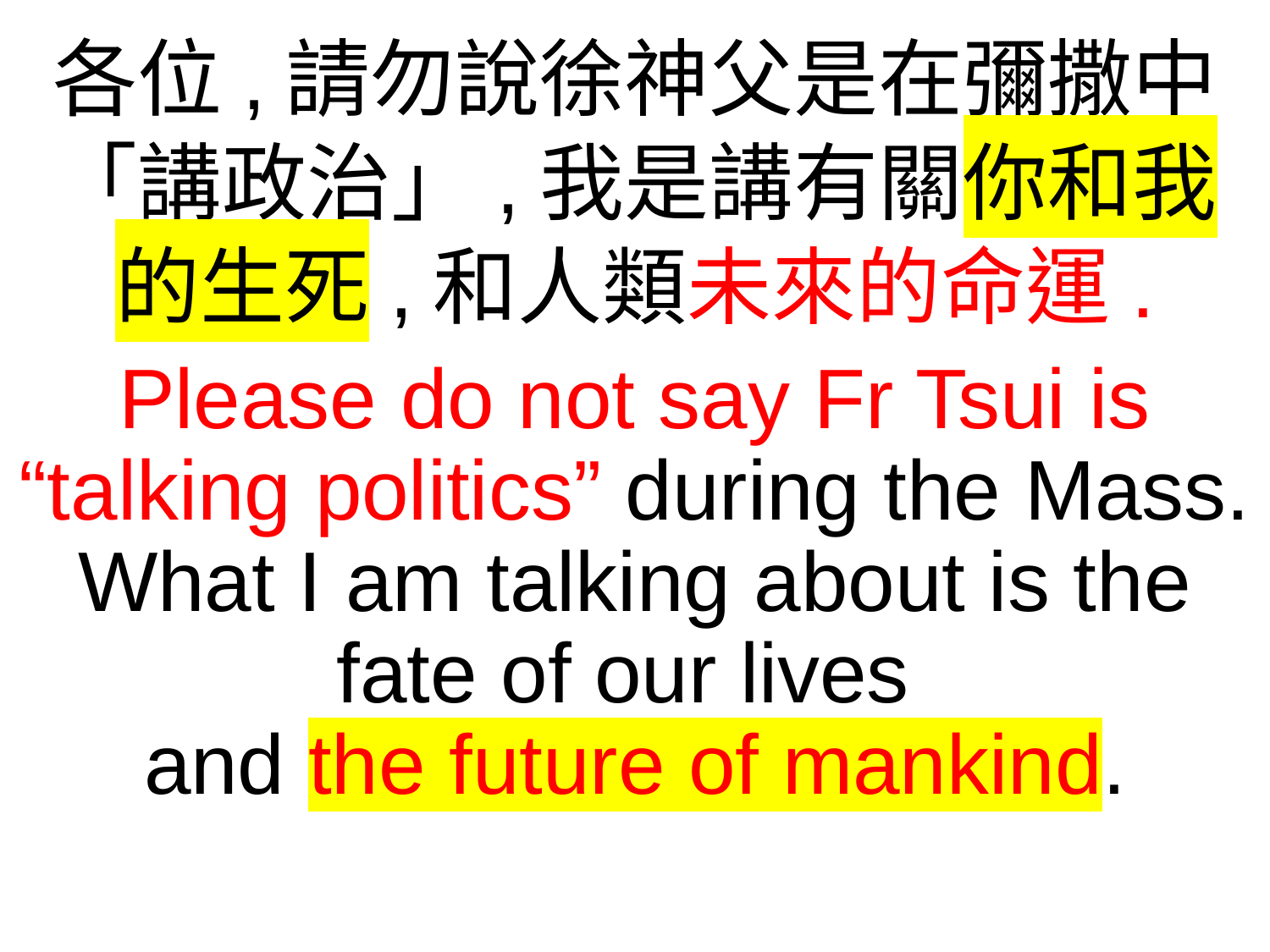

各位,請勿說徐神父是在彌撒中「講政治」,我是講有關你和我的生死,和人類未來的命運.
Please do not say Fr Tsui is “talking politics” during the Mass. What I am talking about is the fate of our lives
and the future of mankind.